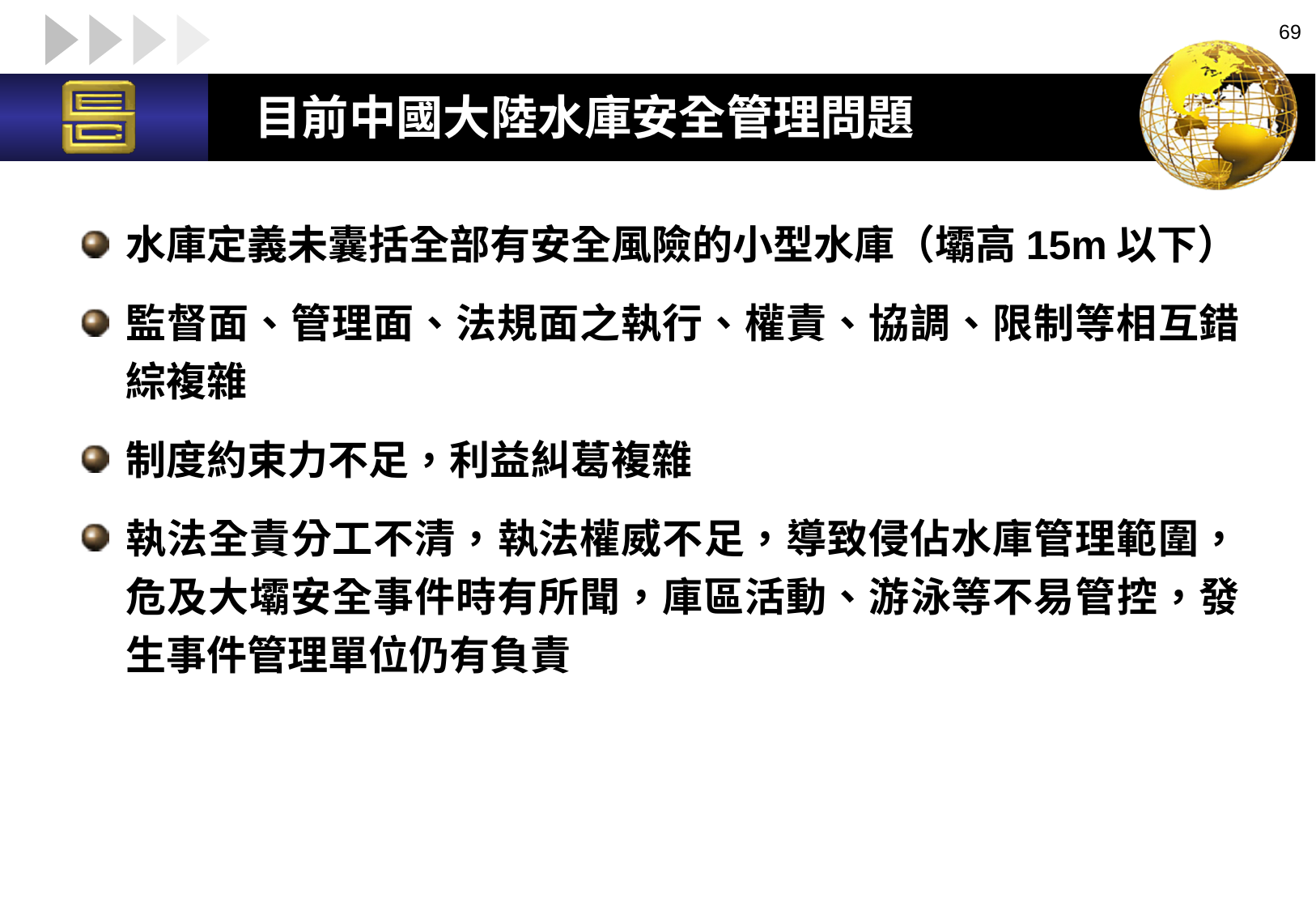

69
# 目前中國大陸水庫安全管理問題
水庫定義未囊括全部有安全風險的小型水庫（壩高15m以下）
監督面、管理面、法規面之執行、權責、協調、限制等相互錯綜複雜
制度約束力不足，利益糾葛複雜
執法全責分工不清，執法權威不足，導致侵佔水庫管理範圍，危及大壩安全事件時有所聞，庫區活動、游泳等不易管控，發生事件管理單位仍有負責